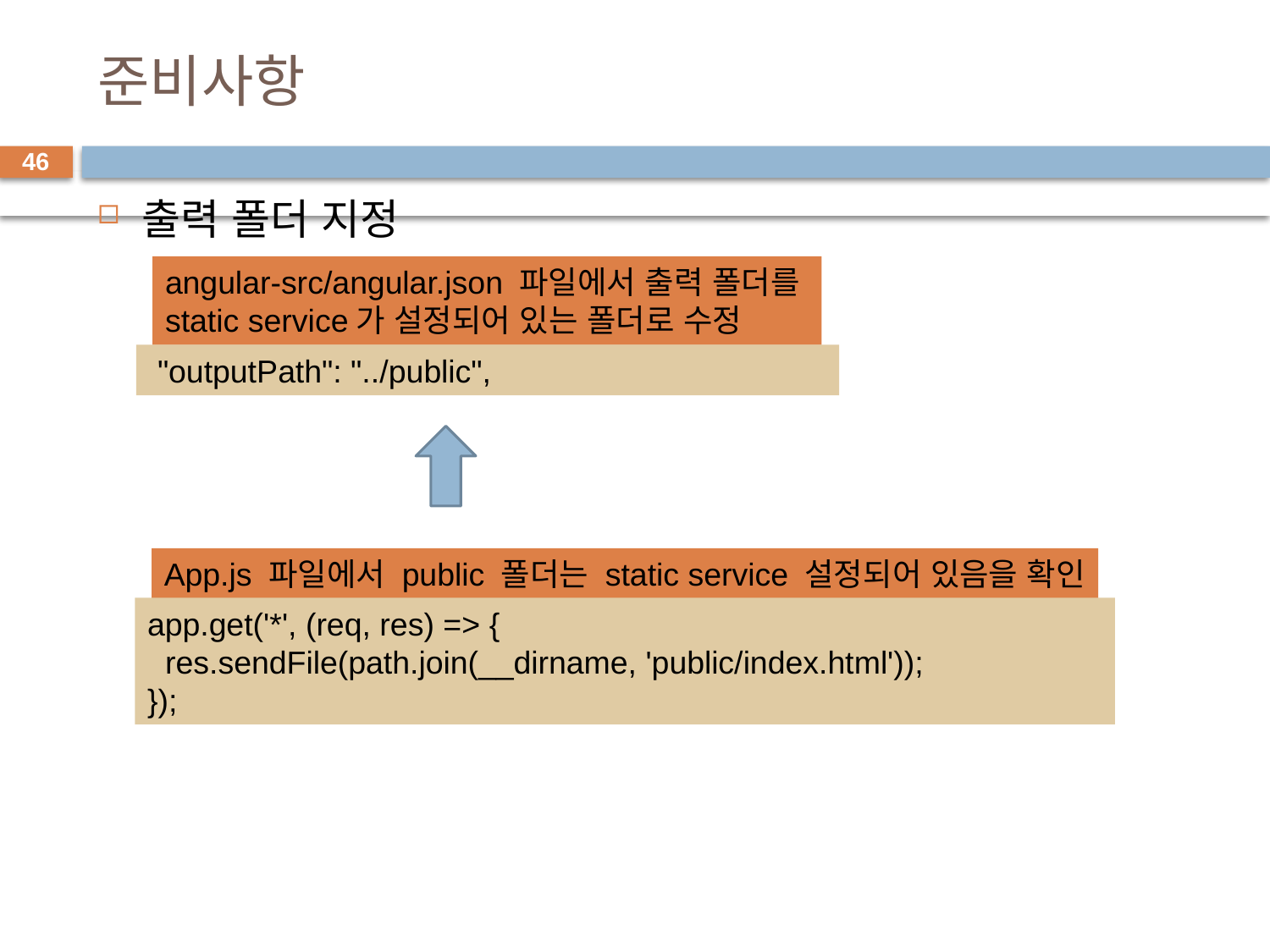

# 준비사항
46
출력 폴더 지정
angular-src/angular.json 파일에서 출력 폴더를
static service가 설정되어 있는 폴더로 수정
 "outputPath": "../public",

App.js 파일에서 public 폴더는 static service 설정되어 있음을 확인
app.get('*', (req, res) => {
  res.sendFile(path.join(__dirname, 'public/index.html'));
});